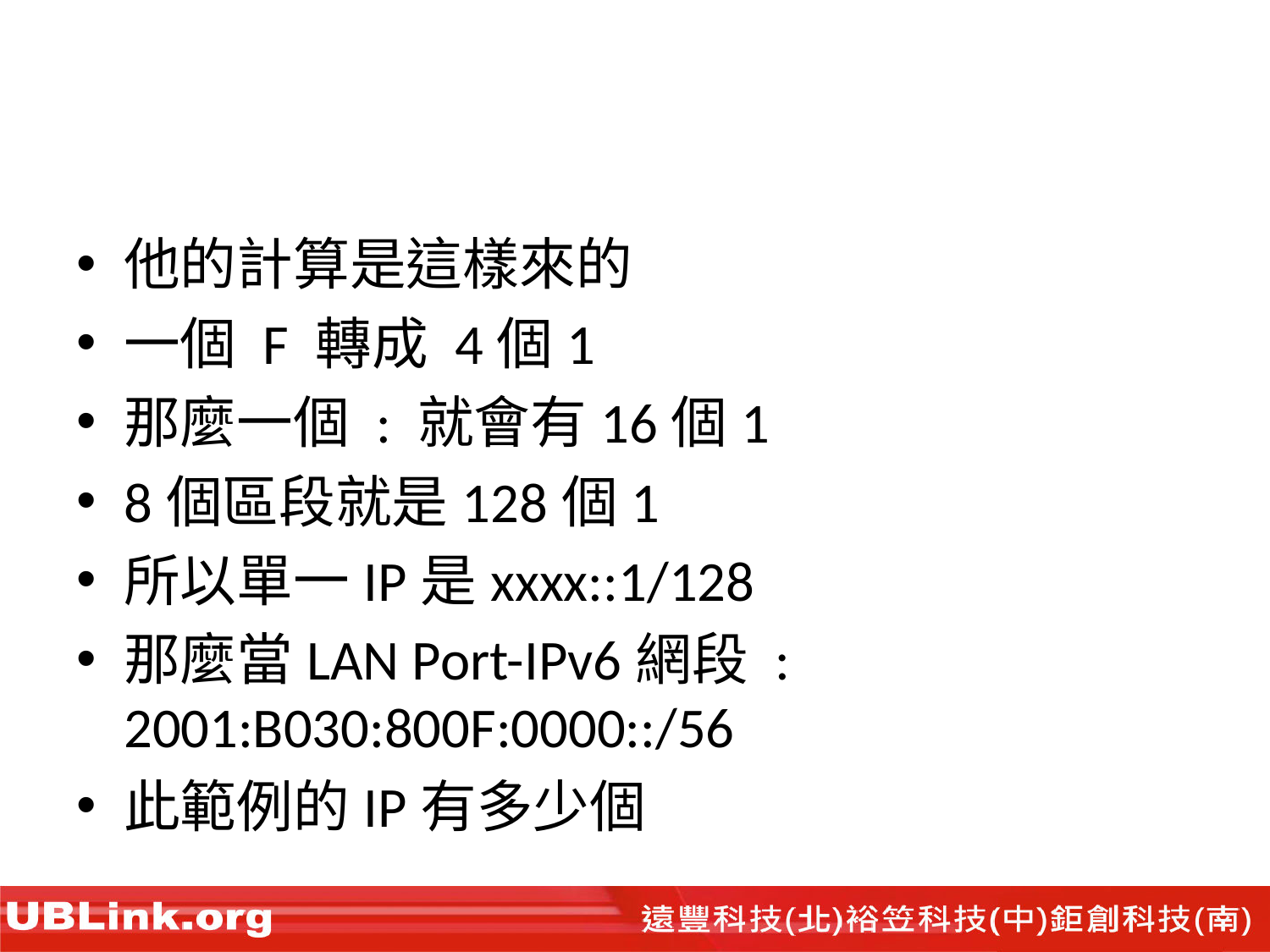

#
他的計算是這樣來的
一個 F 轉成 4個1
那麼一個 : 就會有16個1
8個區段就是128個1
所以單一IP是xxxx::1/128
那麼當LAN Port-IPv6網段 : 2001:B030:800F:0000::/56
此範例的IP有多少個